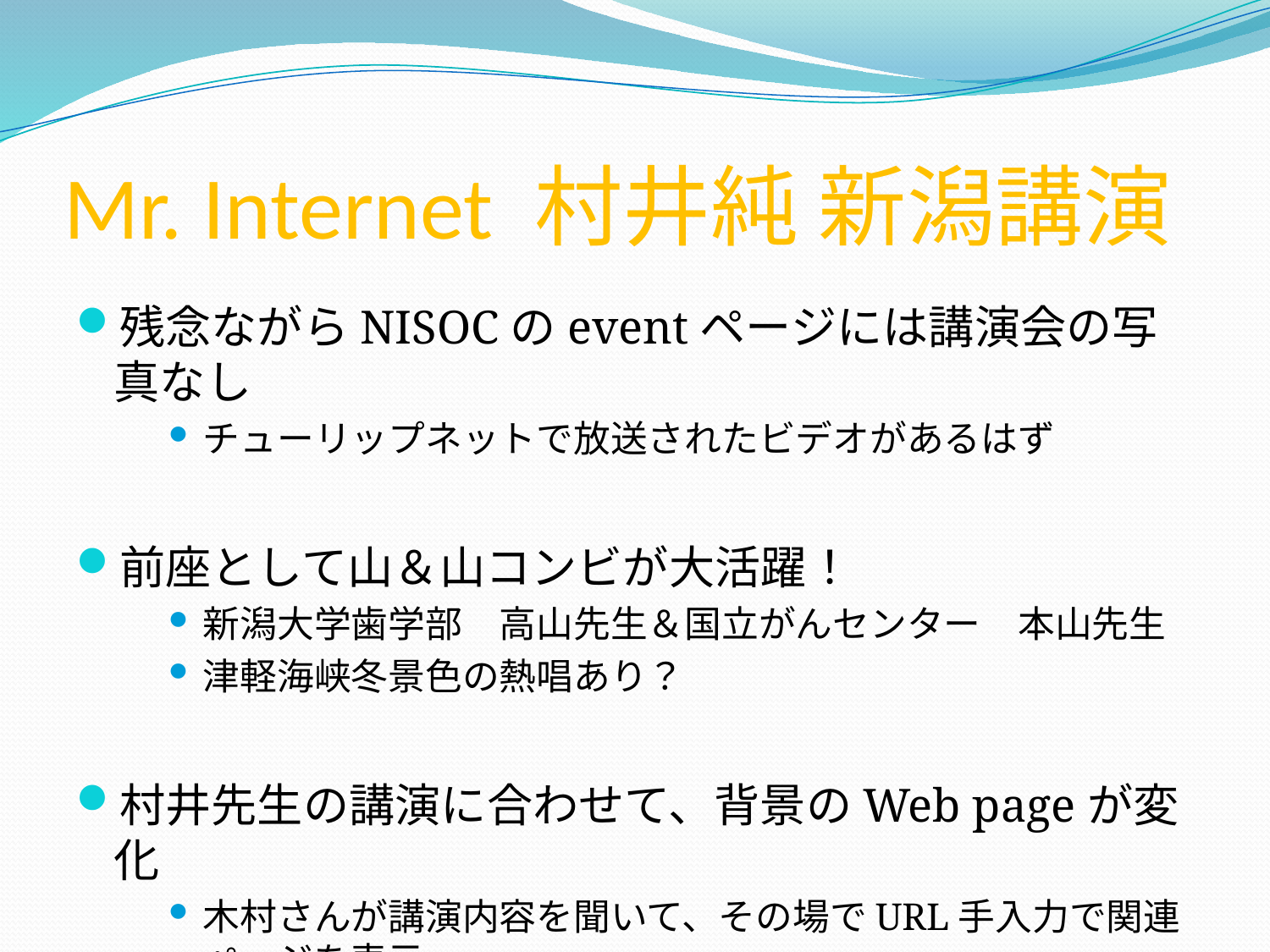

# Mr. Internet 村井純 新潟講演
残念ながらNISOCのeventページには講演会の写真なし
チューリップネットで放送されたビデオがあるはず

前座として山＆山コンビが大活躍！
新潟大学歯学部　高山先生＆国立がんセンター　本山先生
津軽海峡冬景色の熱唱あり？

村井先生の講演に合わせて、背景のWeb pageが変化
木村さんが講演内容を聞いて、その場でURL手入力で関連ページを表示